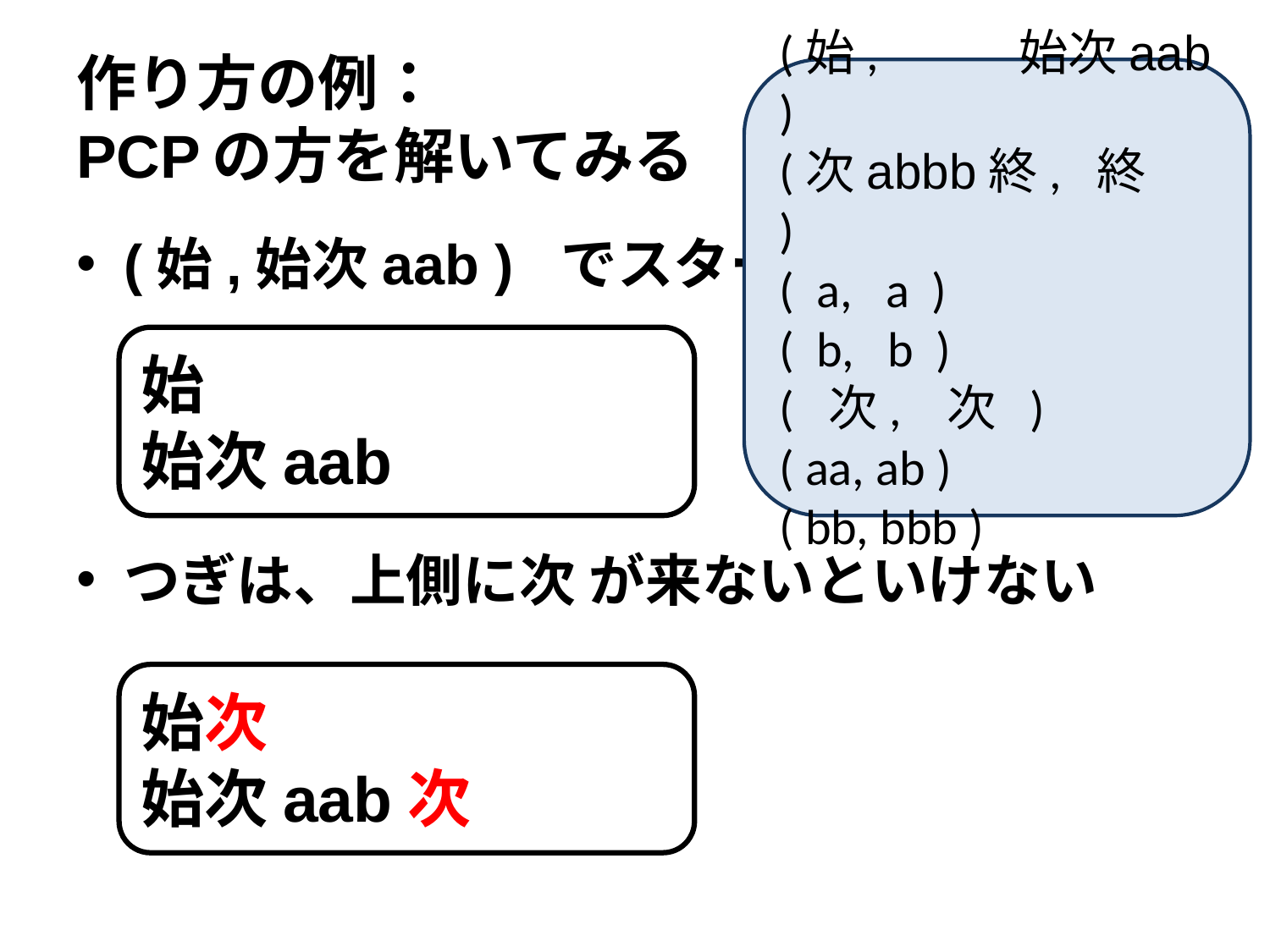

# 作り方の例： PCPの方を解いてみる
(始,	         始次aab )
(次abbb終,  終       )
(  a,   a  )
(  b,   b  )
(  次,   次  )
( aa, ab )
( bb, bbb )
(始,始次aab ) でスタート

つぎは、上側に次 が来ないといけない
始
始次aab
始次
始次aab次